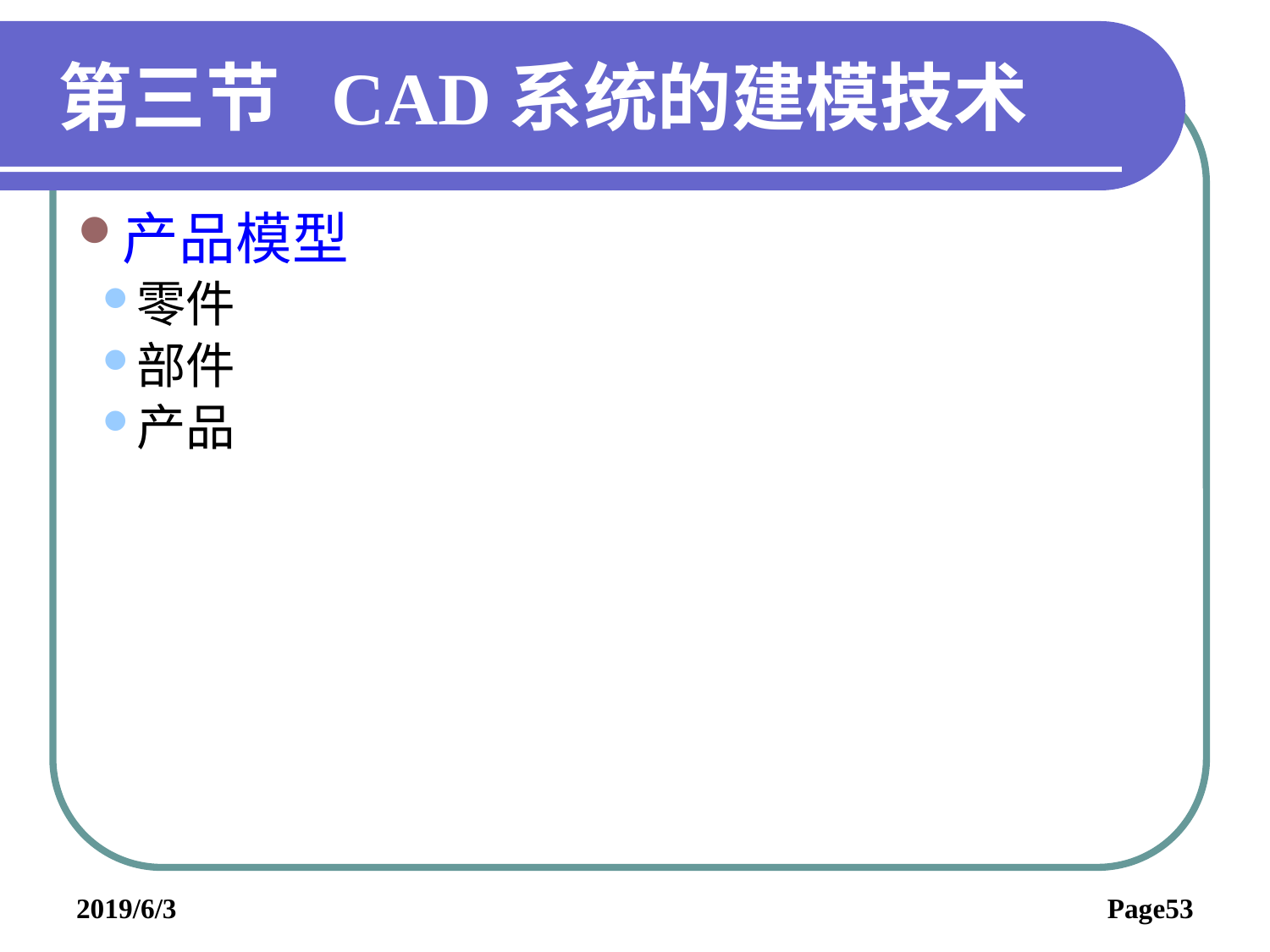

# 第三节  CAD系统的建模技术
产品模型
零件
部件
产品
2019/6/3
Page53